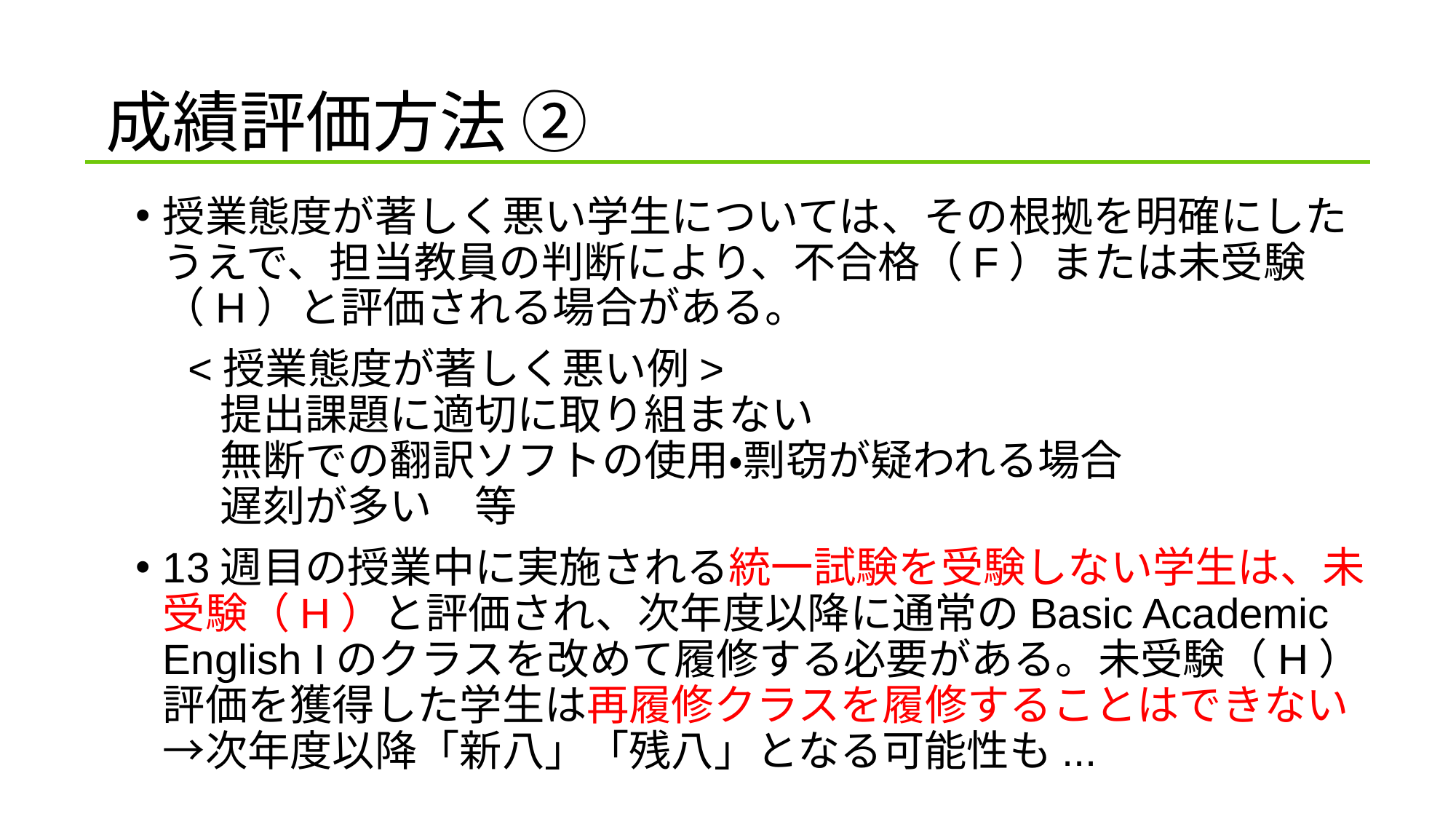

# 成績評価方法 ②
授業態度が著しく悪い学生については、その根拠を明確にしたうえで、担当教員の判断により、不合格（F）または未受験（H）と評価される場合がある。
　<授業態度が著しく悪い例>
　　提出課題に適切に取り組まない
　　無断での翻訳ソフトの使用・剽窃が疑われる場合
　　遅刻が多い　等
13週目の授業中に実施される統一試験を受験しない学生は、未受験（H）と評価され、次年度以降に通常のBasic Academic English Iのクラスを改めて履修する必要がある。未受験（H）評価を獲得した学生は再履修クラスを履修することはできない→次年度以降「新八」「残八」となる可能性も...